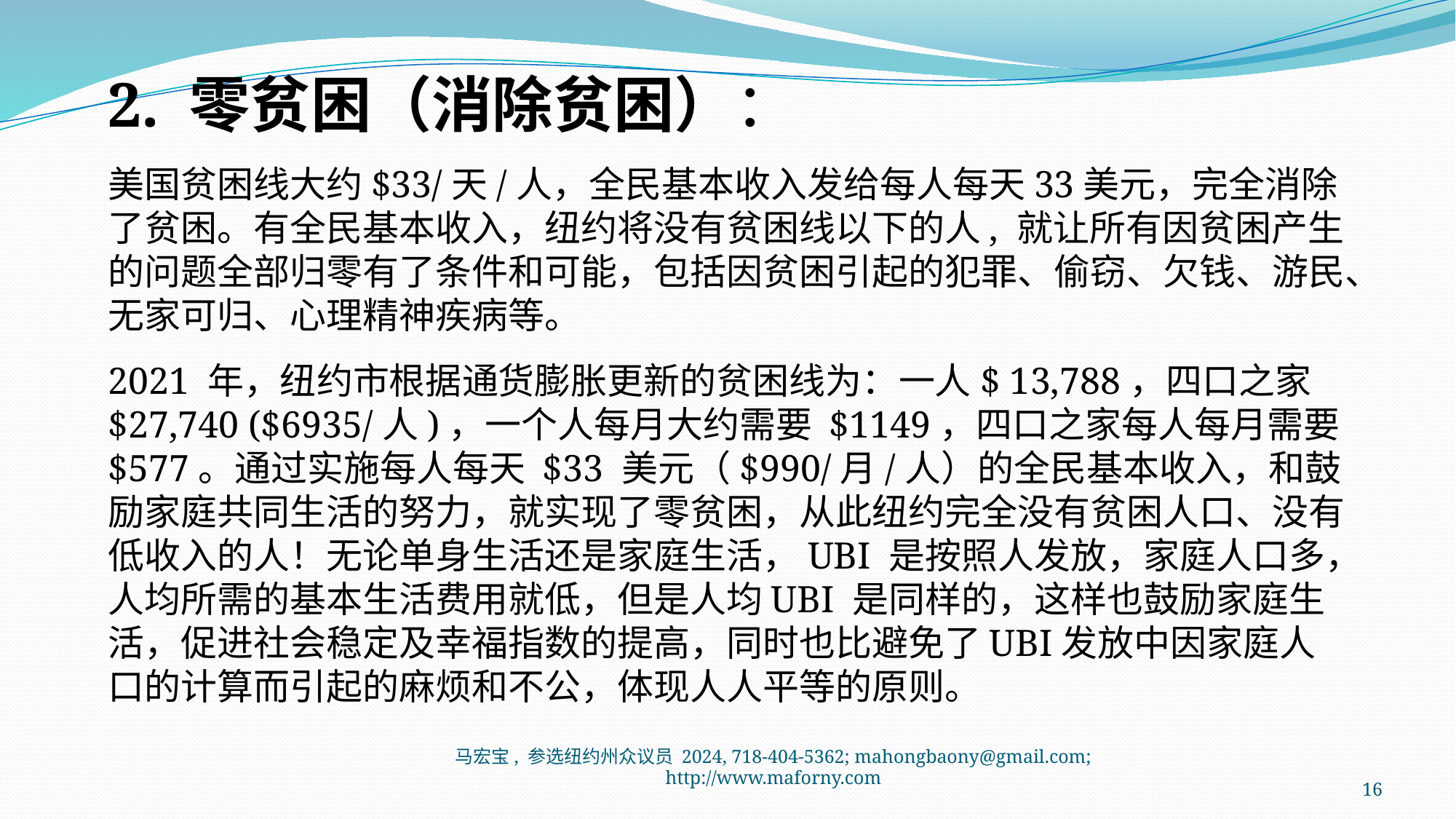

2. 零贫困（消除贫困）：

美国贫困线大约$33/天/人，全民基本收入发给每人每天33美元，完全消除了贫困。有全民基本收入，纽约将没有贫困线以下的人, 就让所有因贫困产生的问题全部归零有了条件和可能，包括因贫困引起的犯罪、偷窃、欠钱、游民、无家可归、心理精神疾病等。

2021 年，纽约市根据通货膨胀更新的贫困线为：一人$ 13,788，四口之家 $27,740 ($6935/人)，一个人每月大约需要 $1149，四口之家每人每月需要 $577。通过实施每人每天 $33 美元（$990/月/人）的全民基本收入，和鼓励家庭共同生活的努力，就实现了零贫困，从此纽约完全没有贫困人口、没有低收入的人！无论单身生活还是家庭生活，UBI 是按照人发放，家庭人口多，人均所需的基本生活费用就低，但是人均UBI 是同样的，这样也鼓励家庭生活，促进社会稳定及幸福指数的提高，同时也比避免了UBI发放中因家庭人口的计算而引起的麻烦和不公，体现人人平等的原则。
马宏宝, 参选纽约州众议员 2024, 718-404-5362; mahongbaony@gmail.com; http://www.maforny.com
16